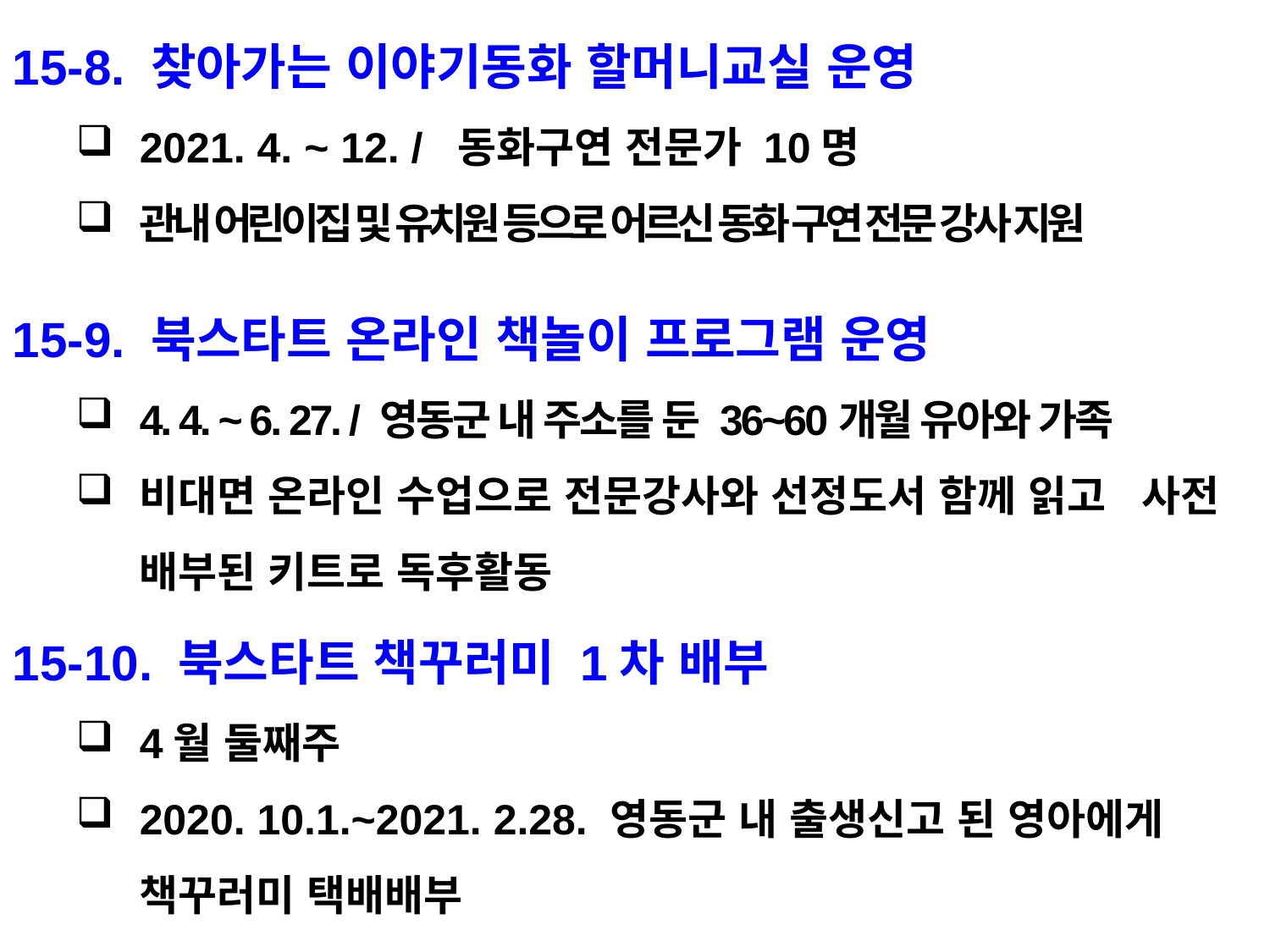

15-8. 찾아가는 이야기동화 할머니교실 운영
2021. 4. ~ 12. /  동화구연 전문가 10명
관내 어린이집 및 유치원 등으로 어르신 동화 구연 전문 강사 지원

15-9. 북스타트 온라인 책놀이 프로그램 운영
4. 4. ~ 6. 27. / 영동군 내 주소를 둔 36~60개월 유아와 가족
비대면 온라인 수업으로 전문강사와 선정도서 함께 읽고   사전 배부된 키트로 독후활동
15-10. 북스타트 책꾸러미 1차 배부
4월 둘째주
2020. 10.1.~2021. 2.28. 영동군 내 출생신고 된 영아에게 책꾸러미 택배배부